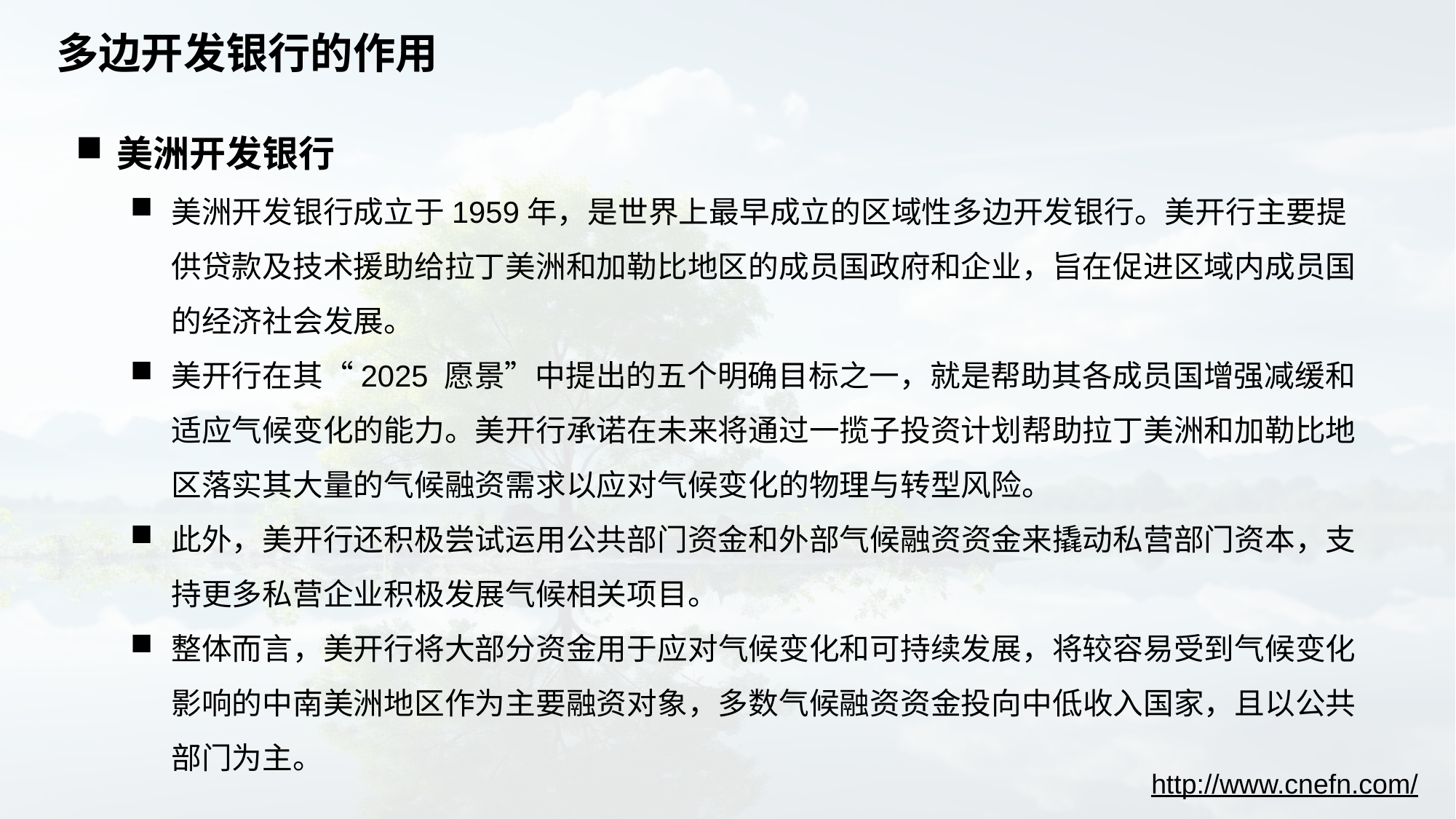

# 多边开发银行的作用
美洲开发银行
美洲开发银行成立于1959年，是世界上最早成立的区域性多边开发银行。美开行主要提供贷款及技术援助给拉丁美洲和加勒比地区的成员国政府和企业，旨在促进区域内成员国的经济社会发展。
美开行在其“2025 愿景”中提出的五个明确目标之一，就是帮助其各成员国增强减缓和适应气候变化的能力。美开行承诺在未来将通过一揽子投资计划帮助拉丁美洲和加勒比地区落实其大量的气候融资需求以应对气候变化的物理与转型风险。
此外，美开行还积极尝试运用公共部门资金和外部气候融资资金来撬动私营部门资本，支持更多私营企业积极发展气候相关项目。
整体而言，美开行将大部分资金用于应对气候变化和可持续发展，将较容易受到气候变化影响的中南美洲地区作为主要融资对象，多数气候融资资金投向中低收入国家，且以公共部门为主。